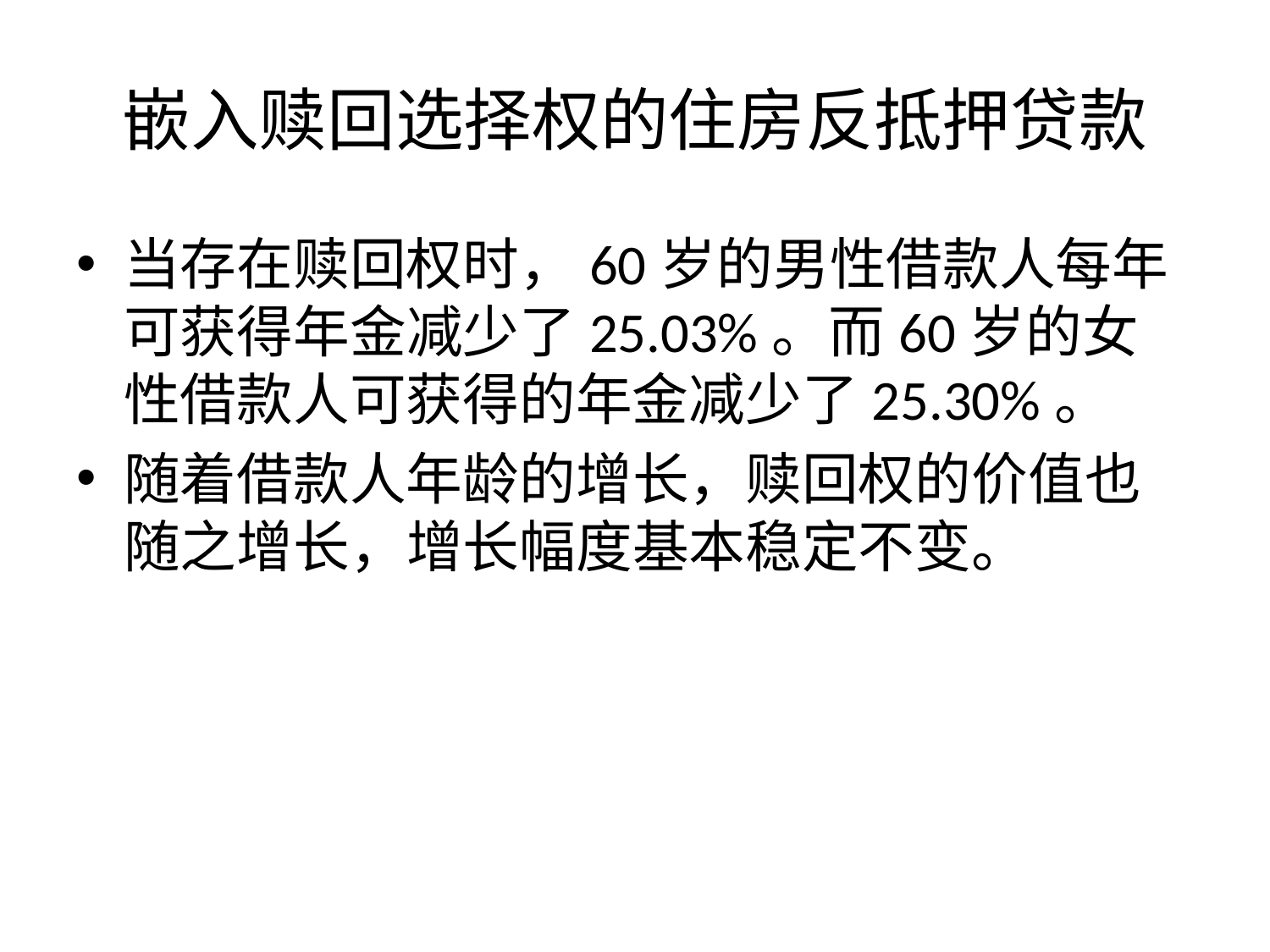

# 嵌入赎回选择权的住房反抵押贷款
当存在赎回权时，60岁的男性借款人每年可获得年金减少了25.03%。而60岁的女性借款人可获得的年金减少了25.30%。
随着借款人年龄的增长，赎回权的价值也随之增长，增长幅度基本稳定不变。